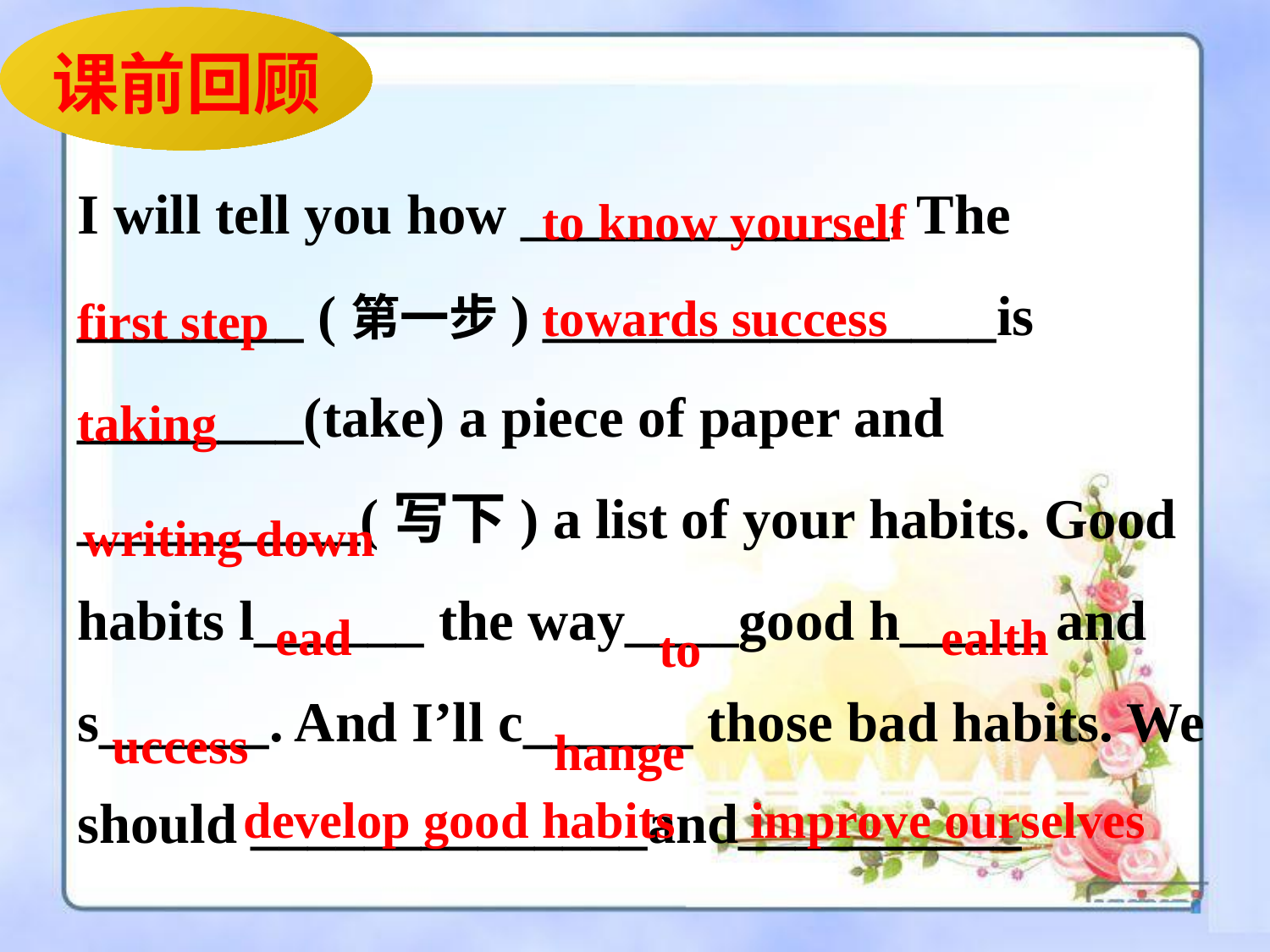

课前回顾
I will tell you how _____________. The ________ (第一步) ________________is ________(take) a piece of paper and __________(写下) a list of your habits. Good habits l______ the way____good h_____ and s______. And I’ll c______ those bad habits. We should ______________and__________
to know yourself
towards success
first step
taking
writing down
ealth
ead
to
uccess
hange
develop good habits
improve ourselves